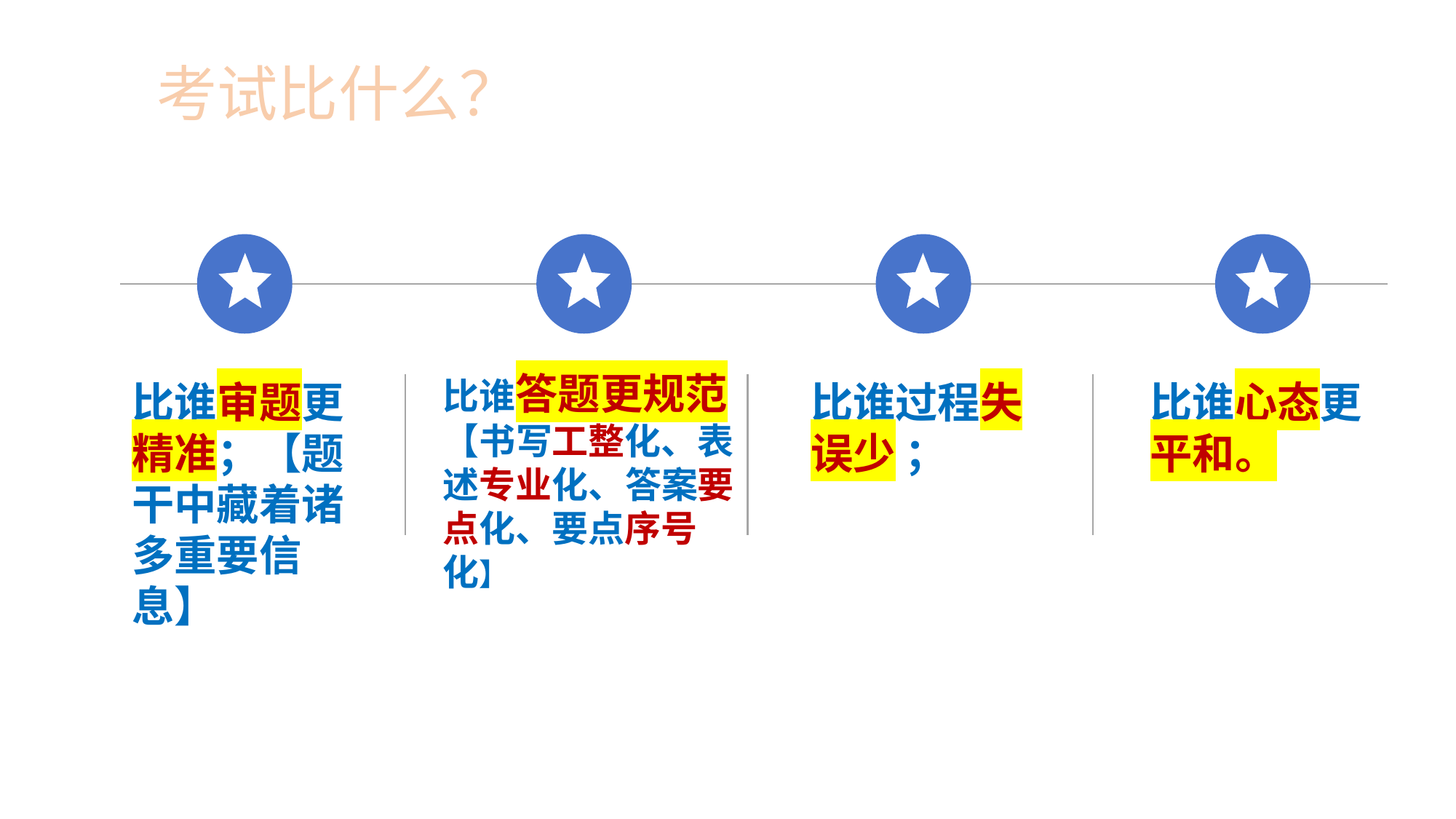

考试比什么？

比谁审题更精准；【题干中藏着诸多重要信息】

比谁答题更规范【书写工整化、表述专业化、答案要点化、要点序号化】

比谁过程失误少 ；

比谁心态更平和。